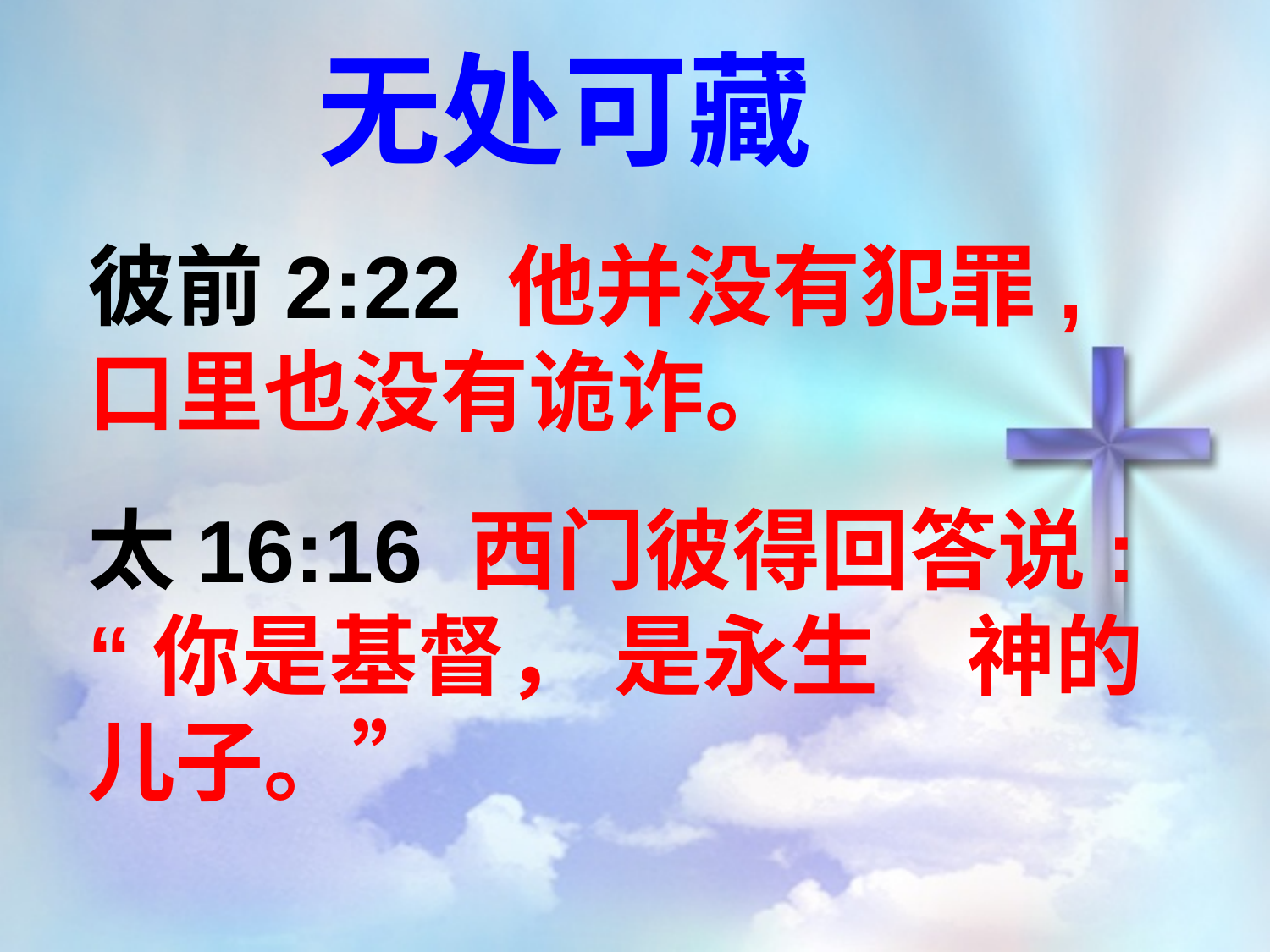

无处可藏
彼前2:22 他并没有犯罪, 口里也没有诡诈。

太16:16 西门彼得回答说: “你是基督， 是永生　神的儿子。”